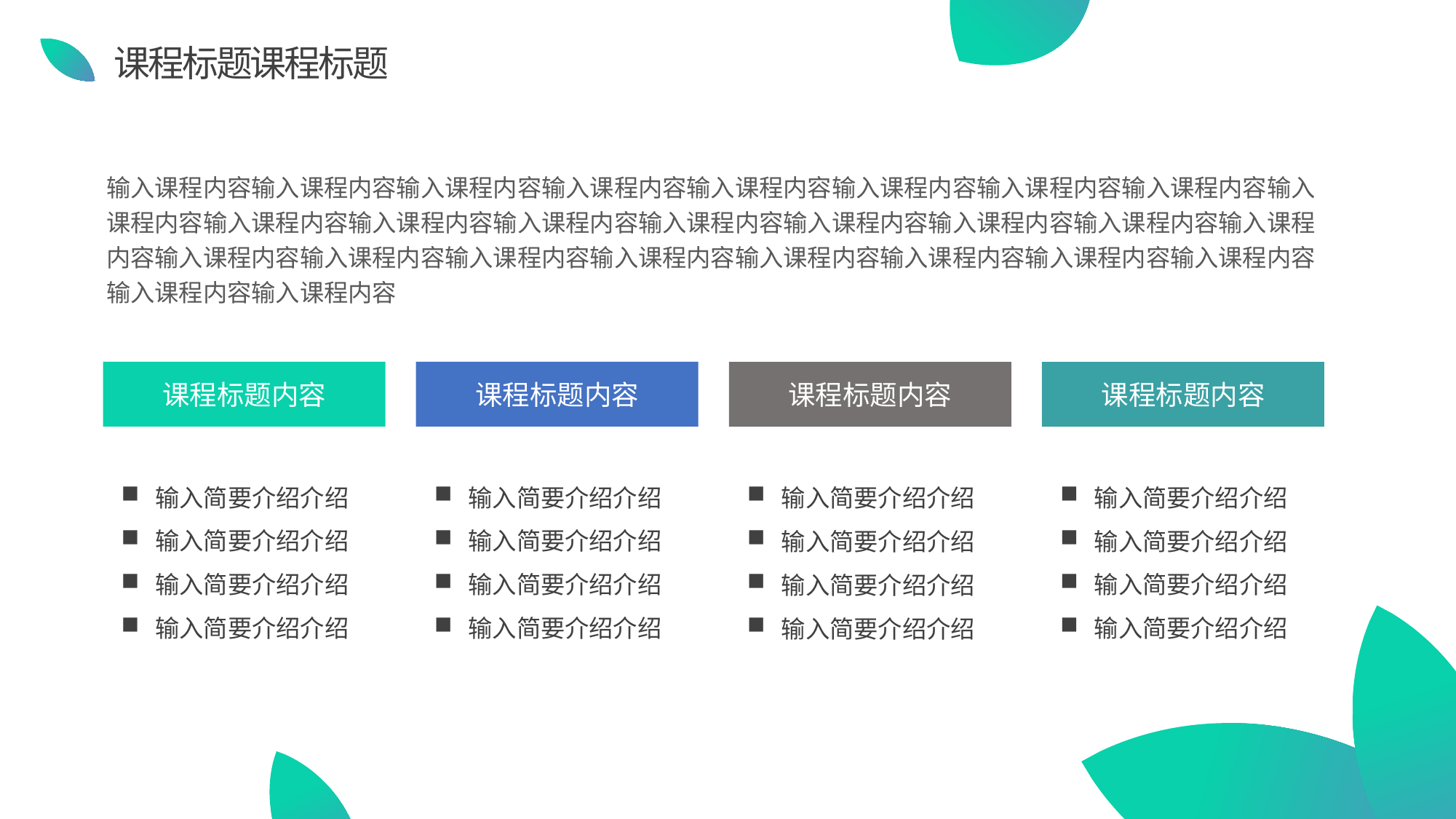

课程标题课程标题
输入课程内容输入课程内容输入课程内容输入课程内容输入课程内容输入课程内容输入课程内容输入课程内容输入课程内容输入课程内容输入课程内容输入课程内容输入课程内容输入课程内容输入课程内容输入课程内容输入课程内容输入课程内容输入课程内容输入课程内容输入课程内容输入课程内容输入课程内容输入课程内容输入课程内容输入课程内容输入课程内容
课程标题内容
课程标题内容
课程标题内容
课程标题内容
输入简要介绍介绍
输入简要介绍介绍
输入简要介绍介绍
输入简要介绍介绍
输入简要介绍介绍
输入简要介绍介绍
输入简要介绍介绍
输入简要介绍介绍
输入简要介绍介绍
输入简要介绍介绍
输入简要介绍介绍
输入简要介绍介绍
输入简要介绍介绍
输入简要介绍介绍
输入简要介绍介绍
输入简要介绍介绍